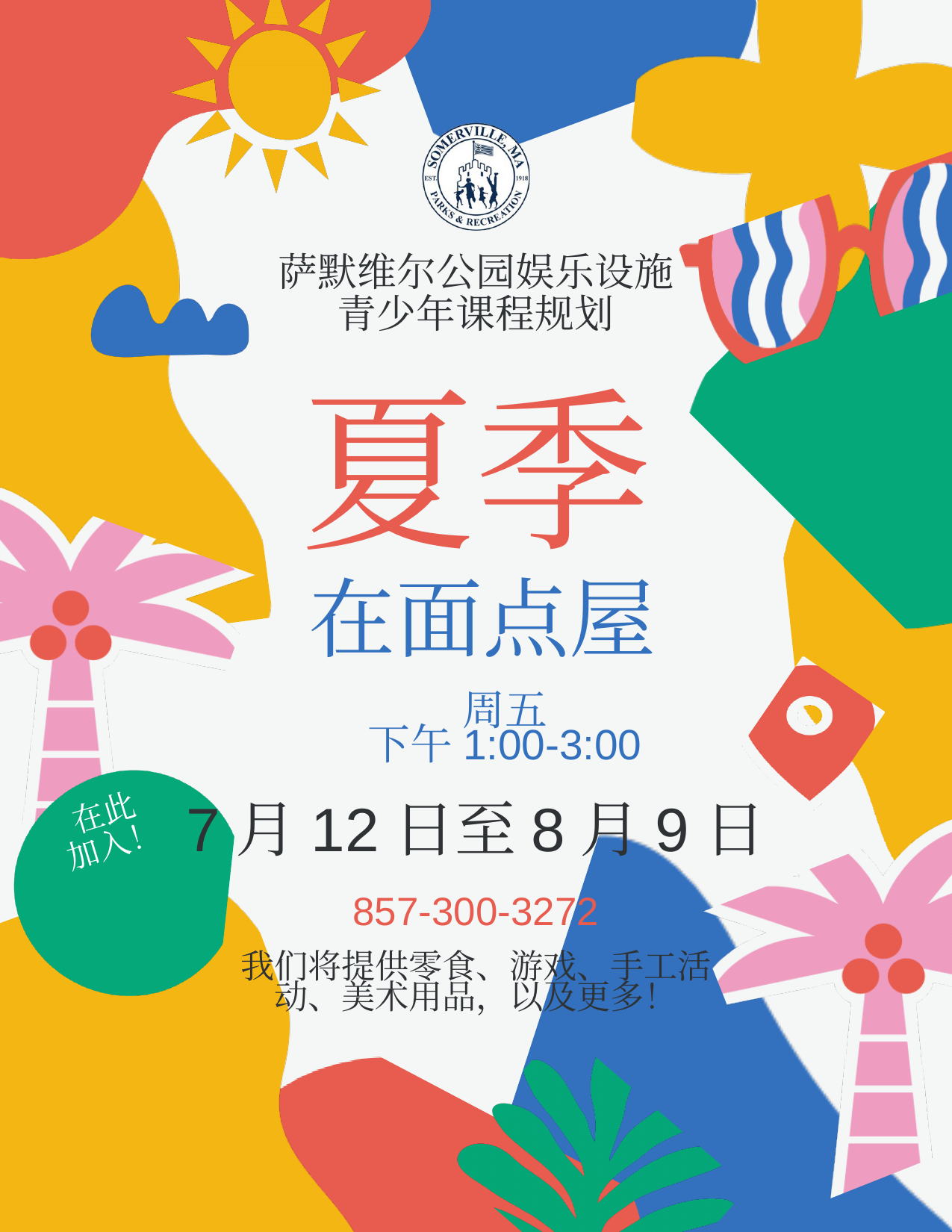

萨默维尔公园娱乐设施青少年课程规划

夏季

在面点屋

周五
下午1:00-3:00

在此
加入！
7月12日至8月9日

857-300-3272

我们将提供零食、游戏、手工活动、美术用品，以及更多！